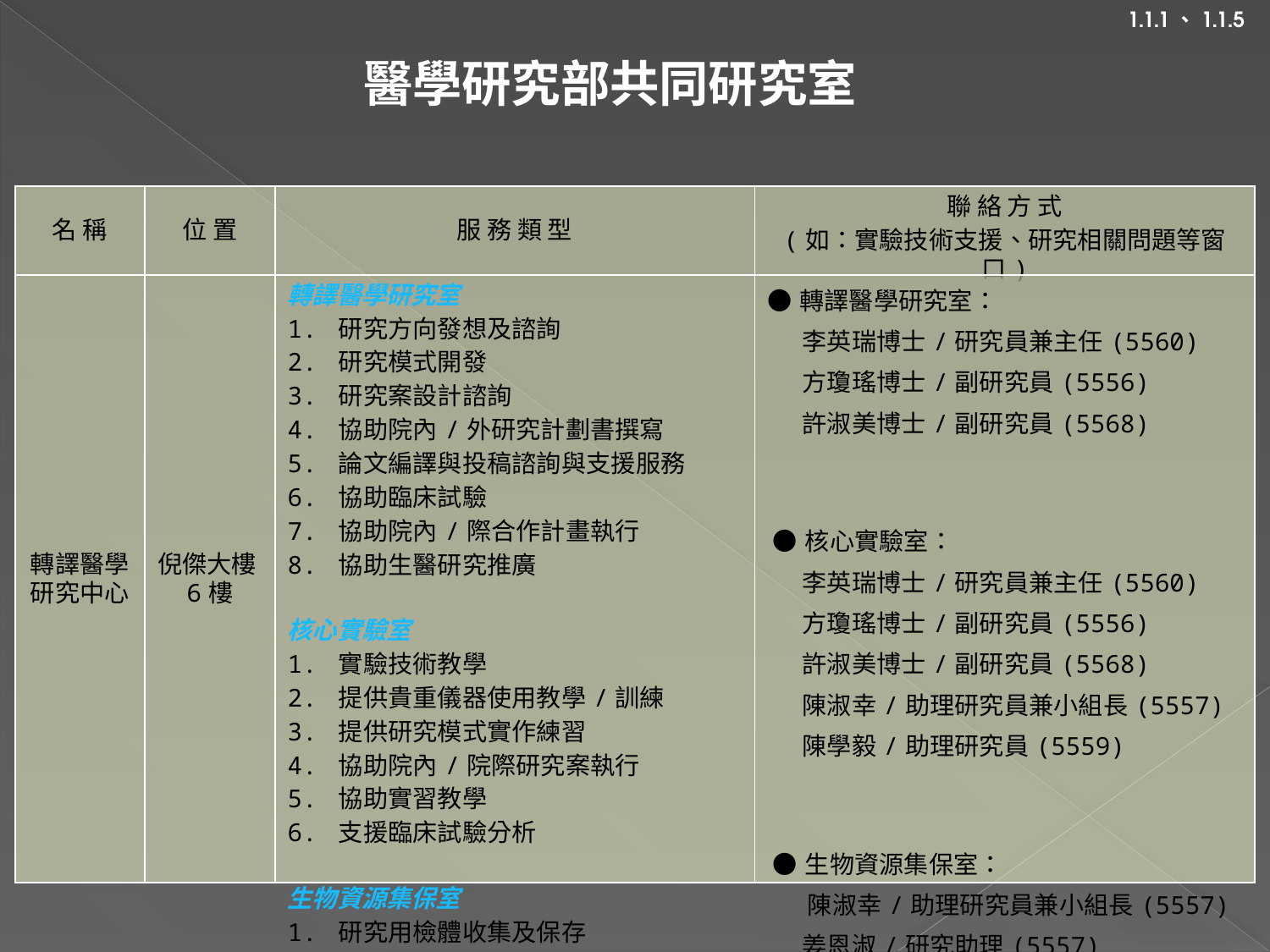

1.1.1、1.1.5
醫學研究部共同研究室
| 名 稱 | 位 置 | 服 務 類 型 | 聯 絡 方 式 (如：實驗技術支援、研究相關問題等窗口) |
| --- | --- | --- | --- |
| 轉譯醫學研究中心 | 倪傑大樓6樓 | 轉譯醫學研究室 1. 研究方向發想及諮詢 2. 研究模式開發 3. 研究案設計諮詢 4. 協助院內/外研究計劃書撰寫 5. 論文編譯與投稿諮詢與支援服務 6. 協助臨床試驗 7. 協助院內/際合作計畫執行 8. 協助生醫研究推廣 核心實驗室 1. 實驗技術教學 2. 提供貴重儀器使用教學/訓練 3. 提供研究模式實作練習 4. 協助院內/院際研究案執行 5. 協助實習教學 6. 支援臨床試驗分析 生物資源集保室 1. 研究用檢體收集及保存 2. 研究用檢體衍生物之純化及保存分析 | ●轉譯醫學研究室： 李英瑞博士/研究員兼主任(5560) 方瓊瑤博士/副研究員(5556) 許淑美博士/副研究員(5568) ●核心實驗室： 李英瑞博士/研究員兼主任(5560) 方瓊瑤博士/副研究員(5556) 許淑美博士/副研究員(5568) 陳淑幸/助理研究員兼小組長(5557) 陳學毅/助理研究員(5559) ●生物資源集保室： 陳淑幸/助理研究員兼小組長(5557) 姜恩淑/研究助理(5557) |